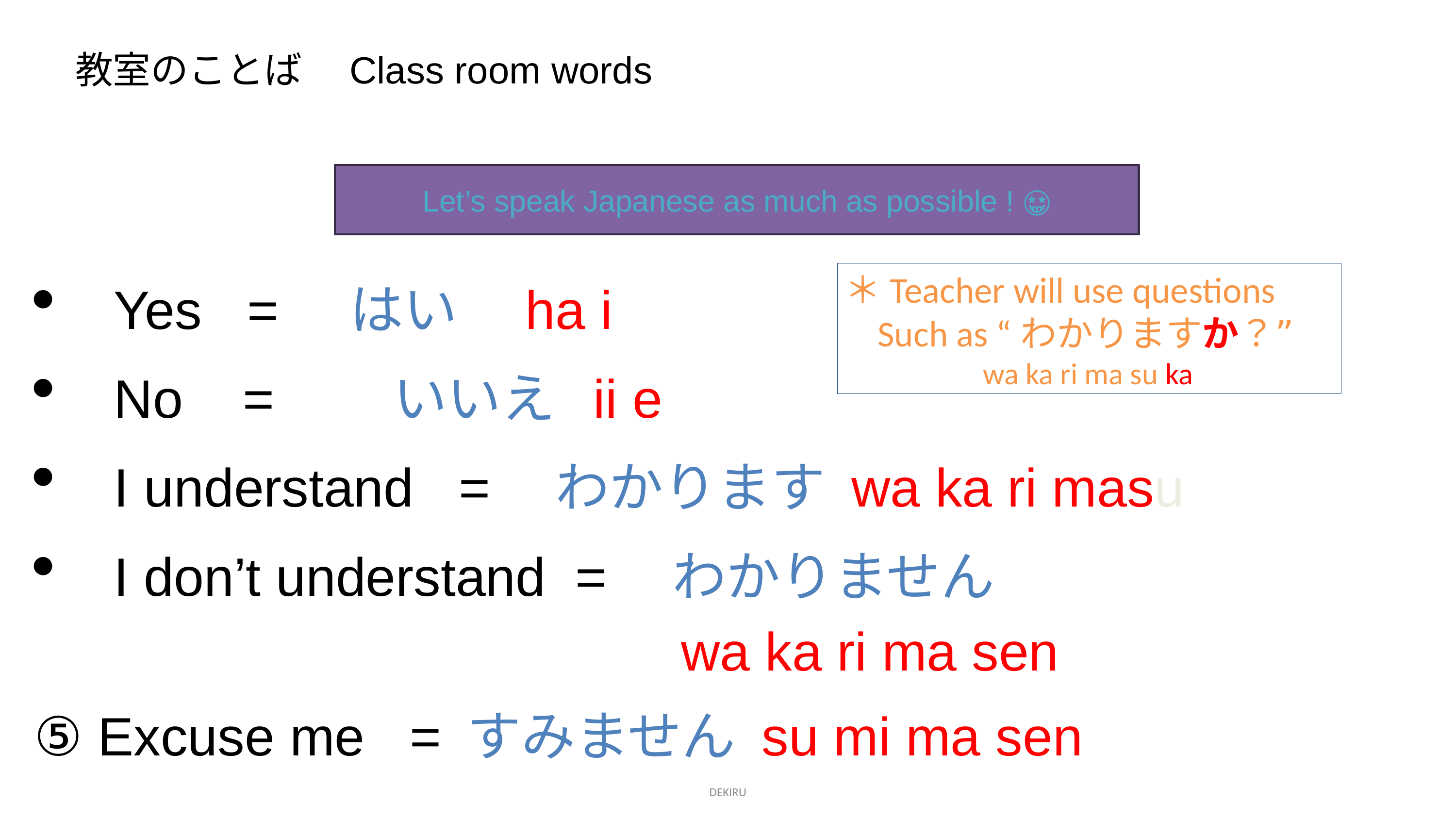

# 教室のことば　Class room words
Let’s speak Japanese as much as possible ! 🤩
Yes   =    はい　ha i
No    =　　いいえ  ii e
I understand   =　わかります wa ka ri masu
I don’t understand  =　わかりません
                                           wa ka ri ma sen
⑤ Excuse me   = すみません su mi ma sen
＊Teacher will use questions
    Such as “わかりますか？”
                    wa ka ri ma su ka
DEKIRU